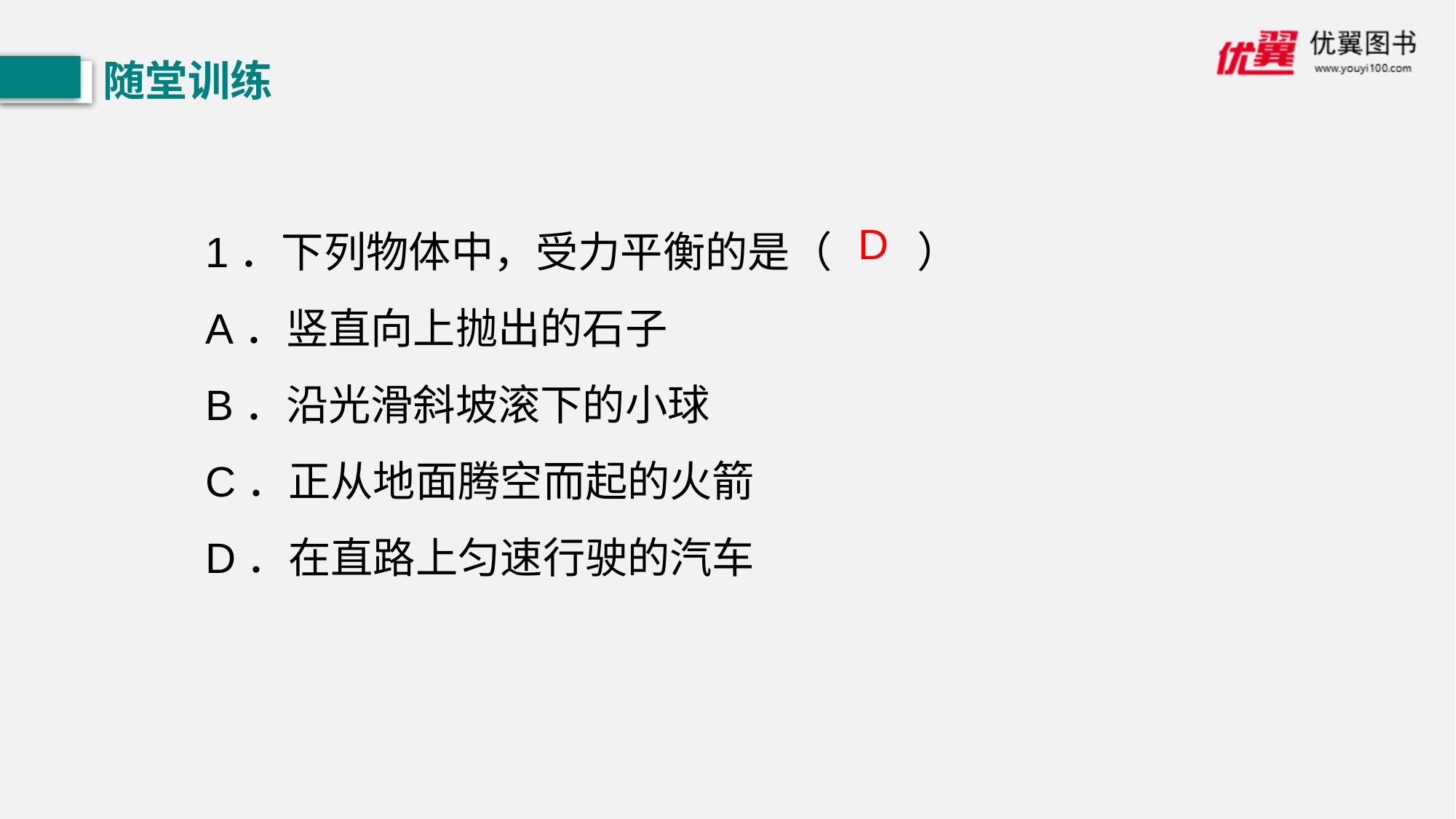

随堂训练

1．下列物体中，受力平衡的是（　　）
A．竖直向上抛出的石子
B．沿光滑斜坡滚下的小球
C．正从地面腾空而起的火箭
D．在直路上匀速行驶的汽车
D